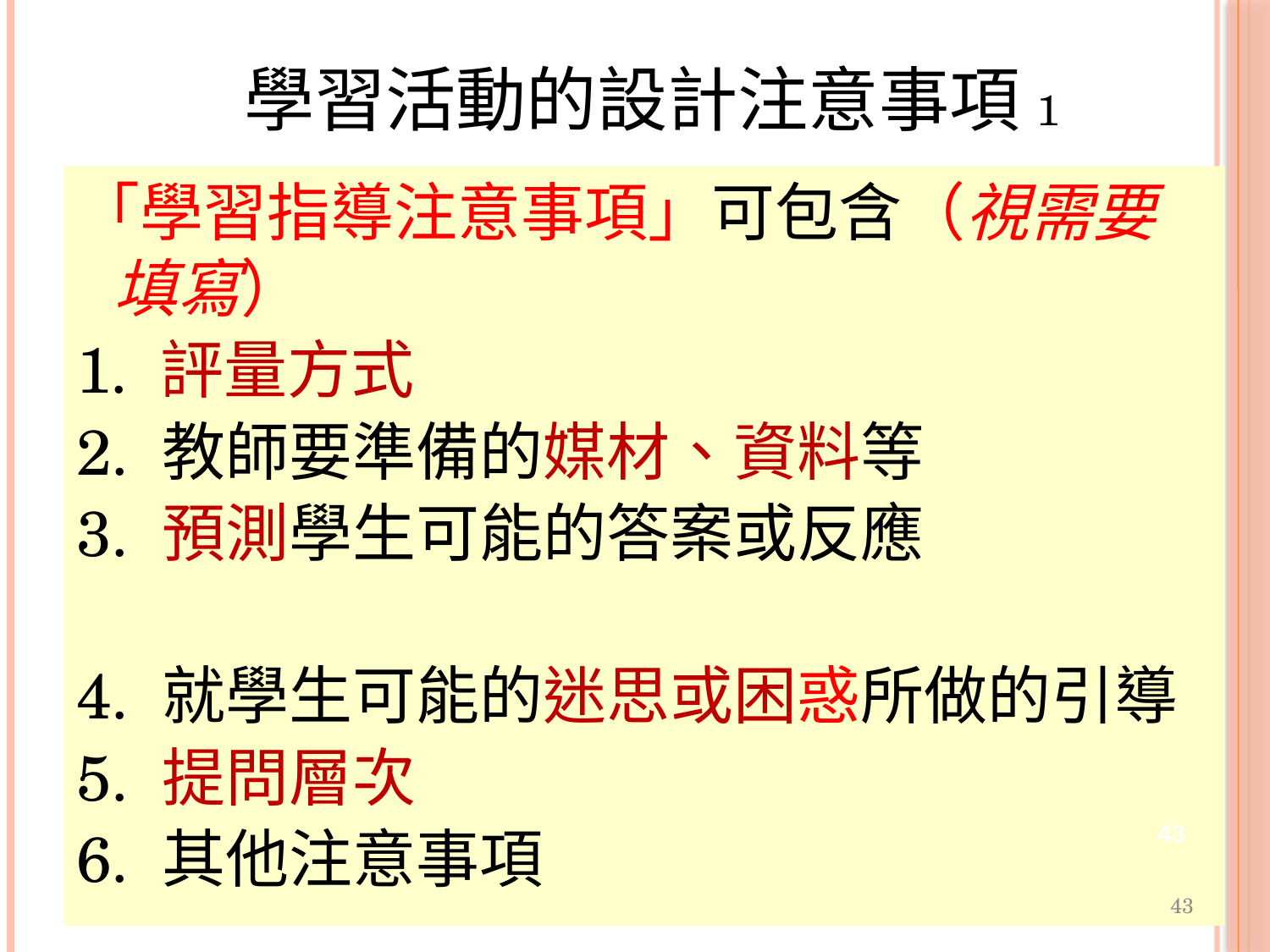

學習活動的設計注意事項1
「學習指導注意事項」可包含（視需要填寫）
1. 評量方式
2. 教師要準備的媒材、資料等
3. 預測學生可能的答案或反應

4. 就學生可能的迷思或困惑所做的引導
5. 提問層次
6. 其他注意事項
43
43